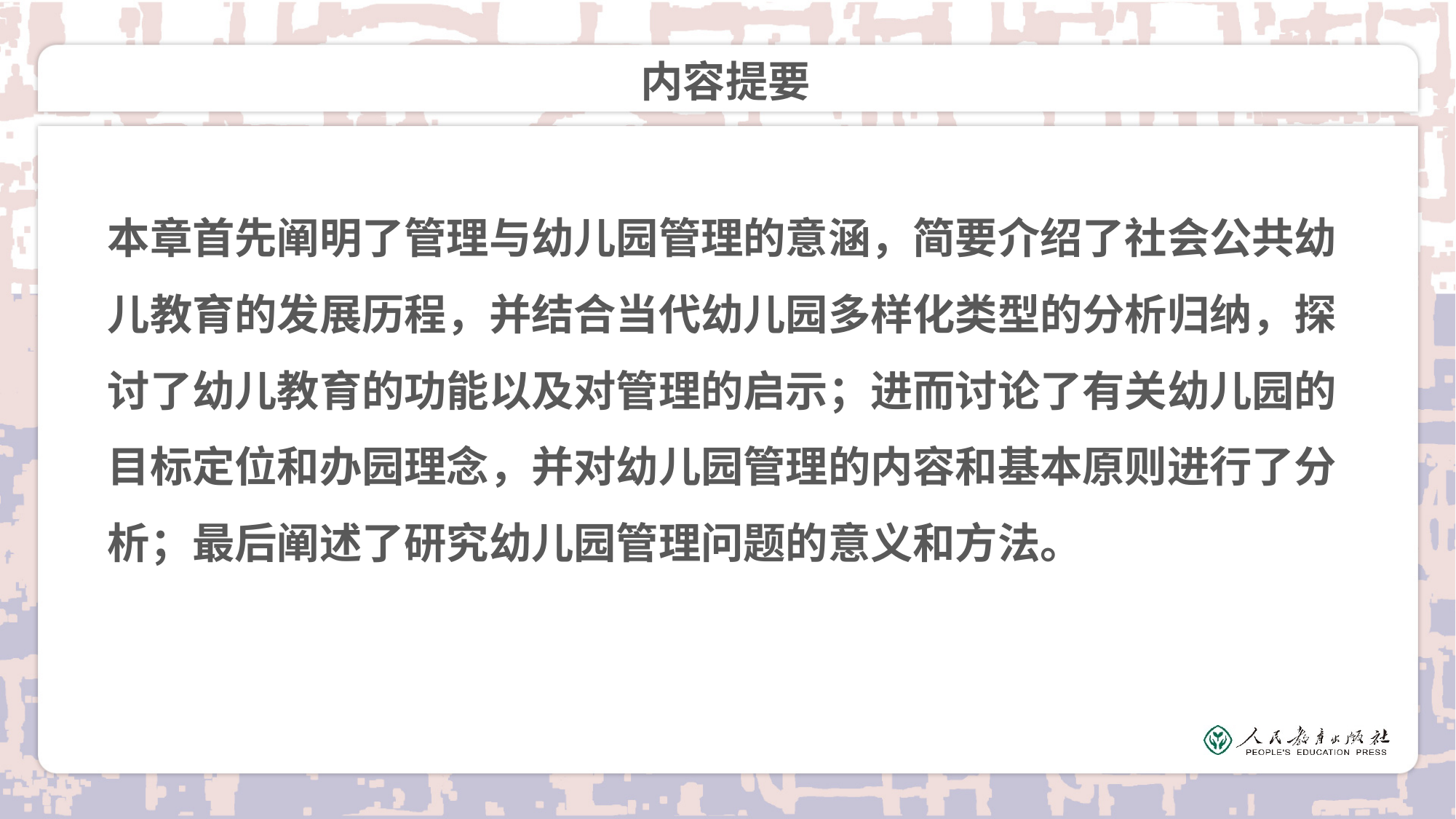

# 内容提要
本章首先阐明了管理与幼儿园管理的意涵，简要介绍了社会公共幼儿教育的发展历程，并结合当代幼儿园多样化类型的分析归纳，探讨了幼儿教育的功能以及对管理的启示；进而讨论了有关幼儿园的目标定位和办园理念，并对幼儿园管理的内容和基本原则进行了分析；最后阐述了研究幼儿园管理问题的意义和方法。